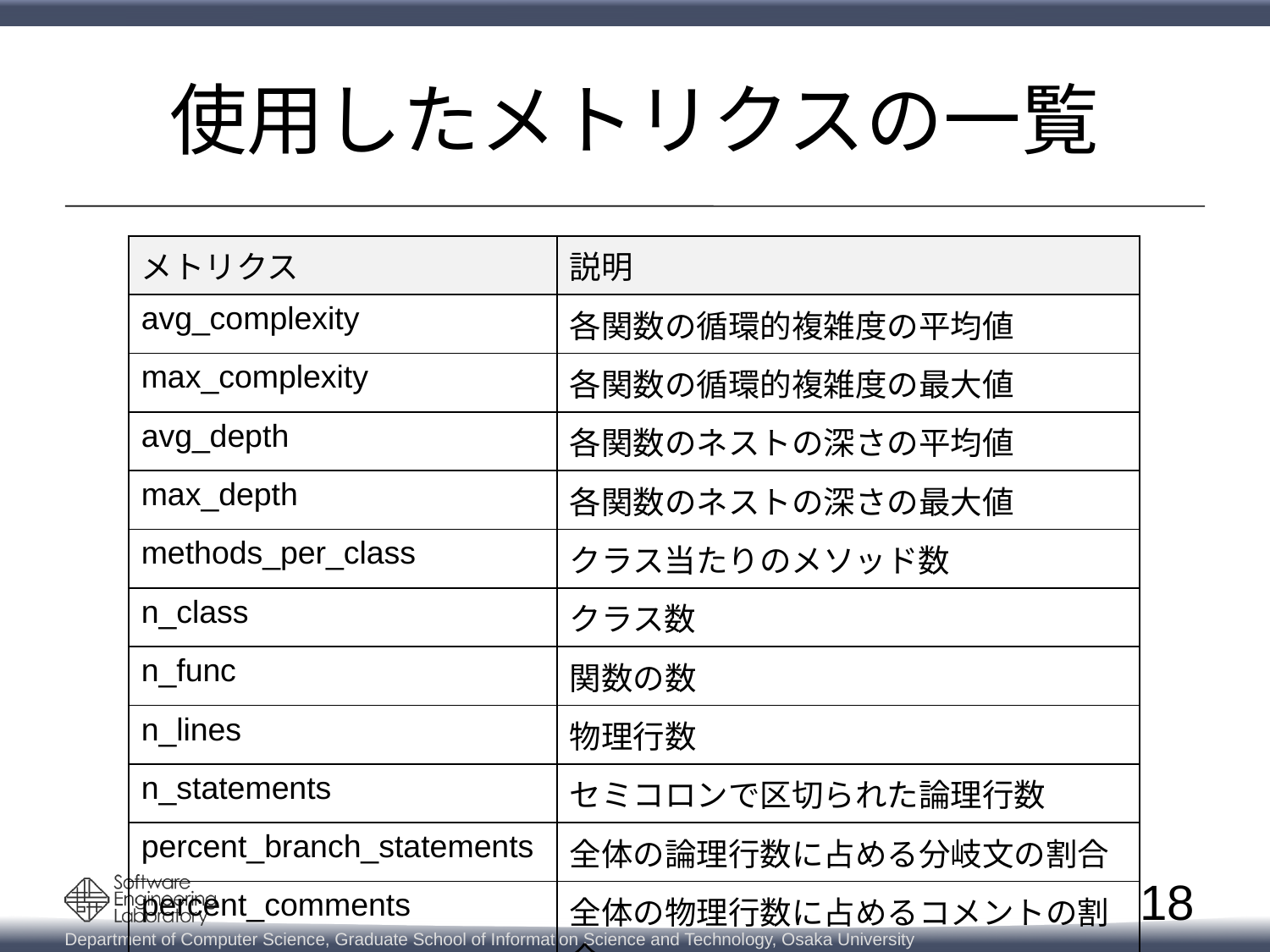

# 使用したメトリクスの一覧
| メトリクス | 説明 |
| --- | --- |
| avg\_complexity | 各関数の循環的複雑度の平均値 |
| max\_complexity | 各関数の循環的複雑度の最大値 |
| avg\_depth | 各関数のネストの深さの平均値 |
| max\_depth | 各関数のネストの深さの最大値 |
| methods\_per\_class | クラス当たりのメソッド数 |
| n\_class | クラス数 |
| n\_func | 関数の数 |
| n\_lines | 物理行数 |
| n\_statements | セミコロンで区切られた論理行数 |
| percent\_branch\_statements | 全体の論理行数に占める分岐文の割合 |
| percent\_comments | 全体の物理行数に占めるコメントの割合 |
18